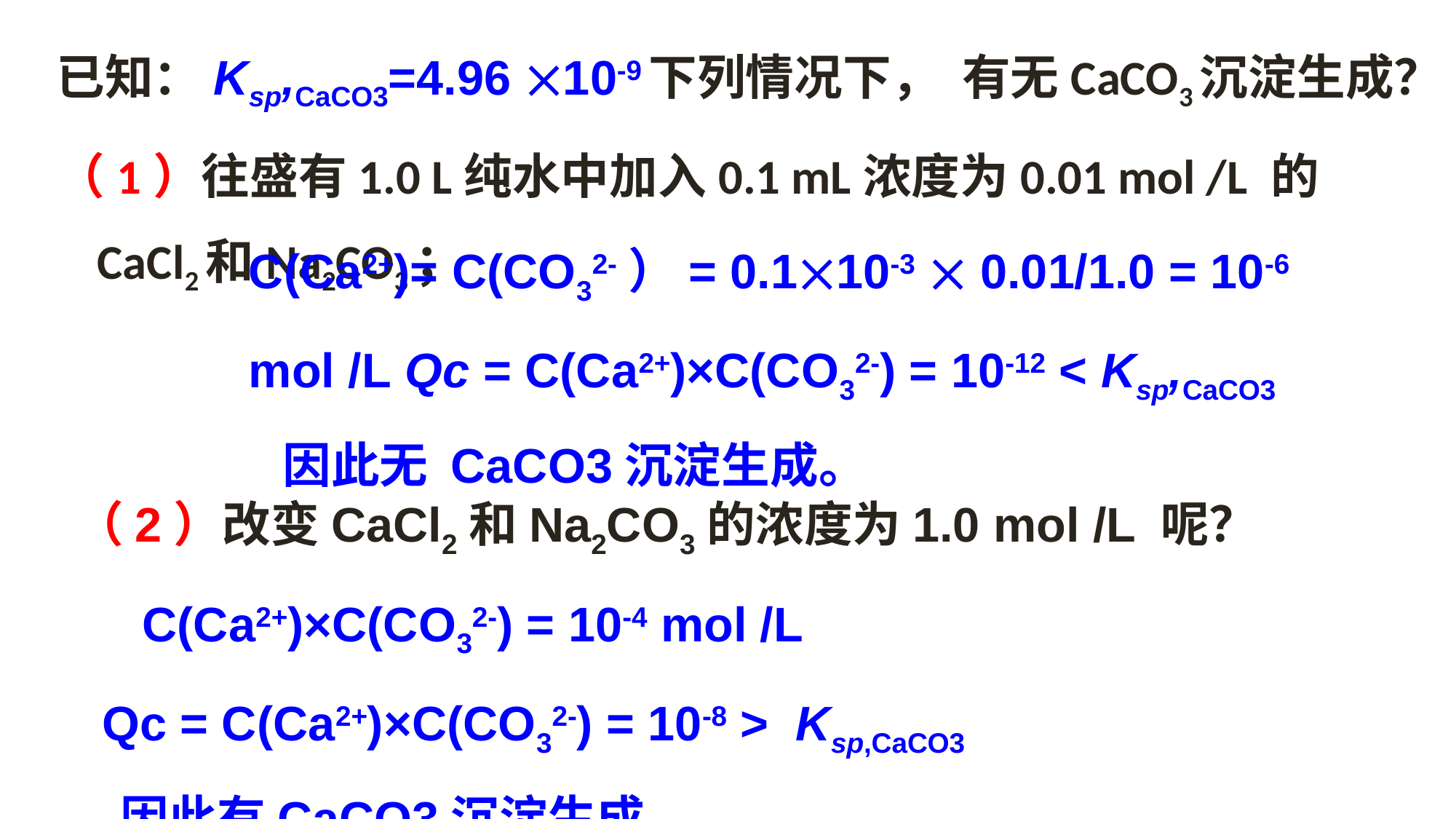

已知：Ksp,CaCO3=4.96 ×10-9下列情况下，  有无CaCO3沉淀生成？
（1）往盛有1.0 L纯水中加入0.1 mL浓度为0.01 mol /L 的CaCl2和Na2CO3；

C(Ca2+)= C(CO32-）= 0.1×10-3 × 0.01/1.0 = 10-6 mol /L Qc = C(Ca2+)×C(CO32-) = 10-12 < Ksp,CaCO3
  因此无 CaCO3沉淀生成。
（2）改变CaCl2和Na2CO3的浓度为1.0 mol /L 呢？
     C(Ca2+)×C(CO32-) = 10-4 mol /L
  Qc = C(Ca2+)×C(CO32-) = 10-8 >  Ksp,CaCO3
   因此有CaCO3沉淀生成。